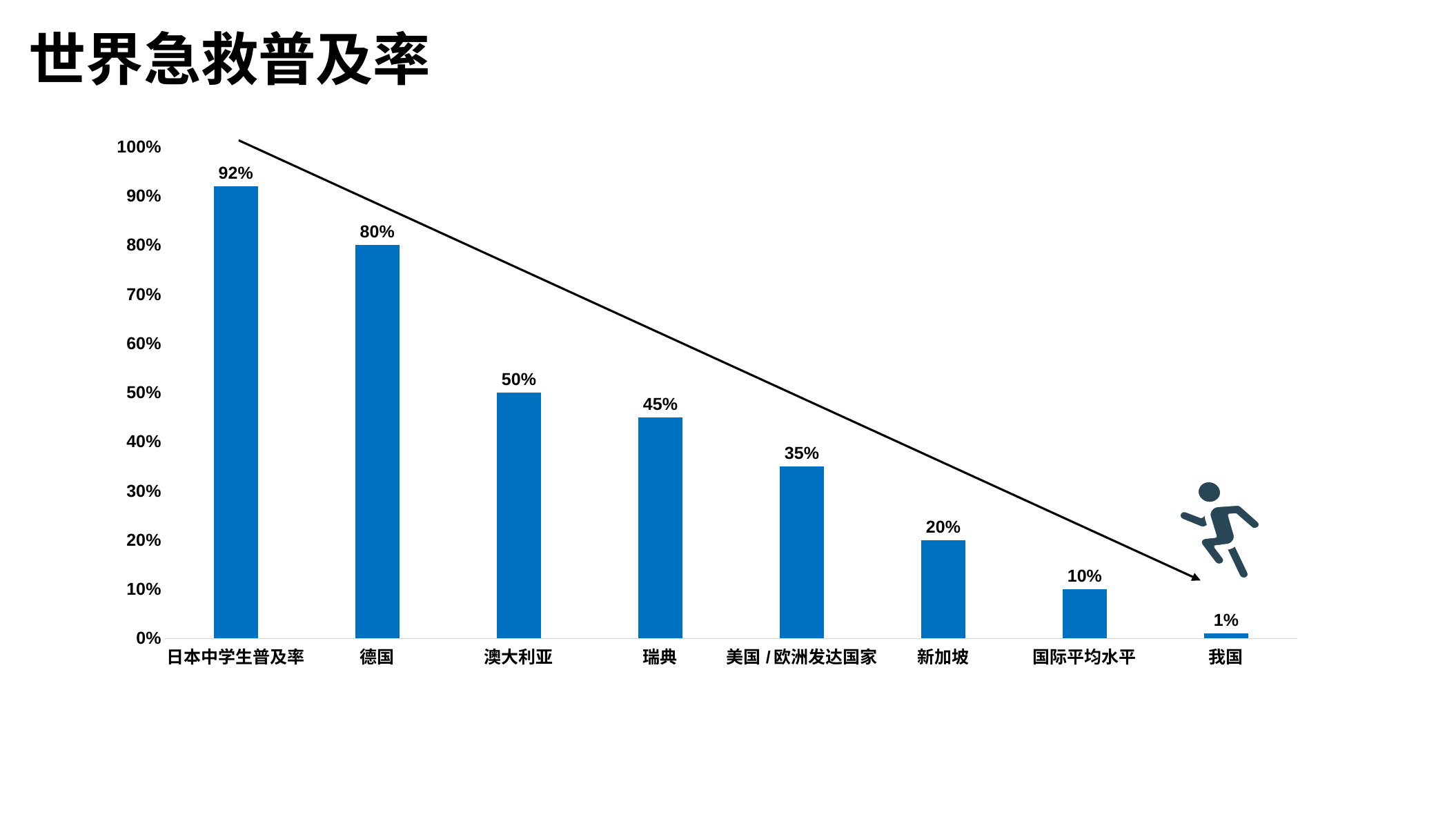

世界急救普及率

### Chart

| Category | 系列 1 |
|---|---|
| 日本中学生普及率 | 0.92 |
| 德国 | 0.8 |
| 澳大利亚 | 0.5 |
| 瑞典 | 0.45 |
| 美国/欧洲发达国家 | 0.35 |
| 新加坡 | 0.2 |
| 国际平均水平 | 0.1 |
| 我国 | 0.01 |